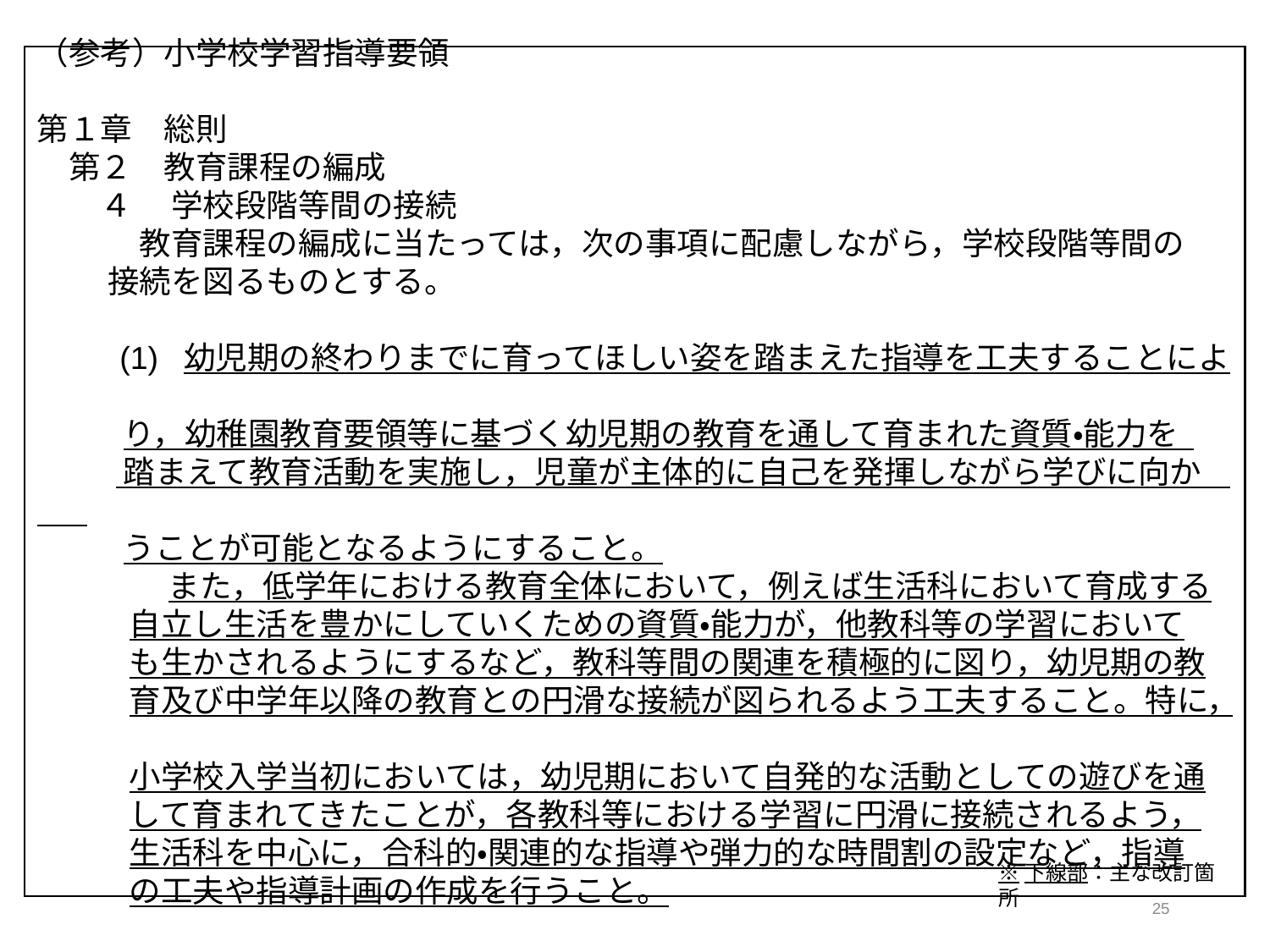

（参考）小学校学習指導要領

第１章　総則
　第２　教育課程の編成
　　４ 　学校段階等間の接続
　　　 教育課程の編成に当たっては，次の事項に配慮しながら，学校段階等間の
　　 接続を図るものとする。

　      (1)  幼児期の終わりまでに育ってほしい姿を踏まえた指導を工夫することによ
            り，幼稚園教育要領等に基づく幼児期の教育を通して育まれた資質・能力を
            踏まえて教育活動を実施し，児童が主体的に自己を発揮しながら学びに向か
            うことが可能となるようにすること。
　　　     また，低学年における教育全体において，例えば生活科において育成する
　　    自立し生活を豊かにしていくための資質・能力が，他教科等の学習において
　　    も生かされるようにするなど，教科等間の関連を積極的に図り，幼児期の教
　　    育及び中学年以降の教育との円滑な接続が図られるよう工夫すること。特に，
　　    小学校入学当初においては，幼児期において自発的な活動としての遊びを通
　　    して育まれてきたことが，各教科等における学習に円滑に接続されるよう，
　　    生活科を中心に，合科的・関連的な指導や弾力的な時間割の設定など，指導
　　    の工夫や指導計画の作成を行うこと。
※下線部：主な改訂箇所
25